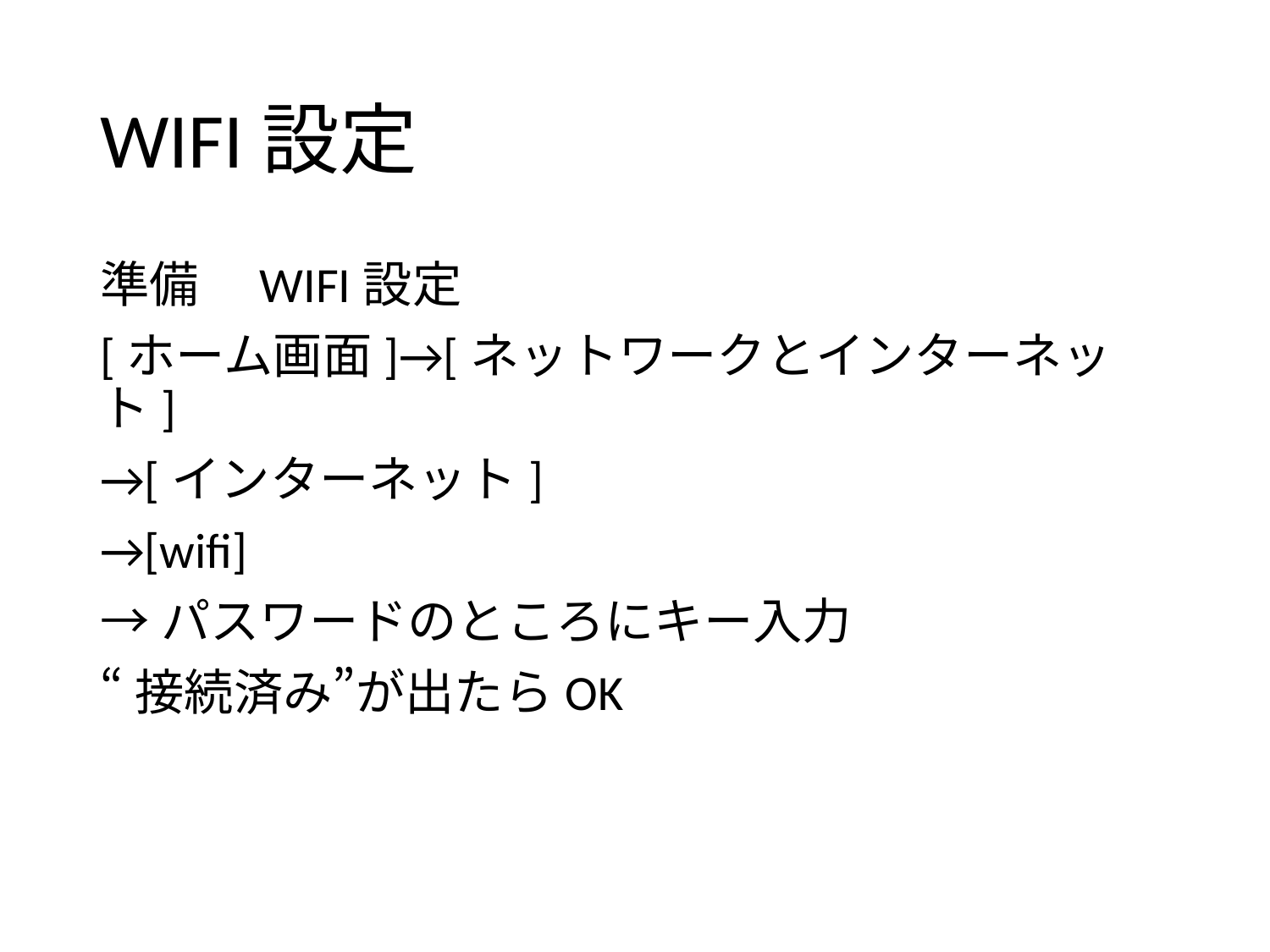

# WIFI設定
準備　WIFI設定
[ホーム画面]→[ネットワークとインターネット]
→[インターネット]
→[wifi]
→パスワードのところにキー入力
“接続済み”が出たらOK